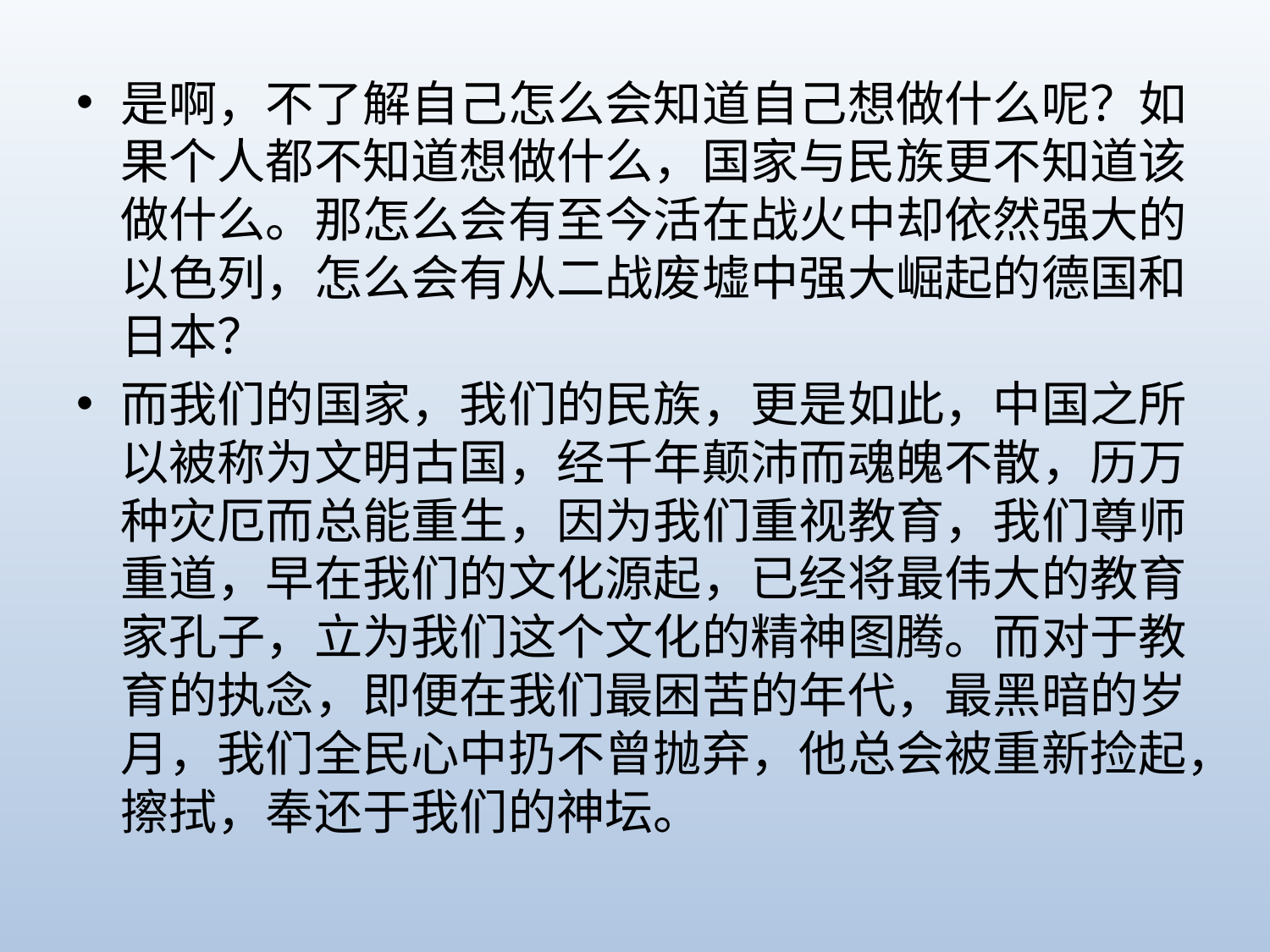

是啊，不了解自己怎么会知道自己想做什么呢？如果个人都不知道想做什么，国家与民族更不知道该做什么。那怎么会有至今活在战火中却依然强大的以色列，怎么会有从二战废墟中强大崛起的德国和日本？
而我们的国家，我们的民族，更是如此，中国之所以被称为文明古国，经千年颠沛而魂魄不散，历万种灾厄而总能重生，因为我们重视教育，我们尊师重道，早在我们的文化源起，已经将最伟大的教育家孔子，立为我们这个文化的精神图腾。而对于教育的执念，即便在我们最困苦的年代，最黑暗的岁月，我们全民心中扔不曾抛弃，他总会被重新捡起，擦拭，奉还于我们的神坛。